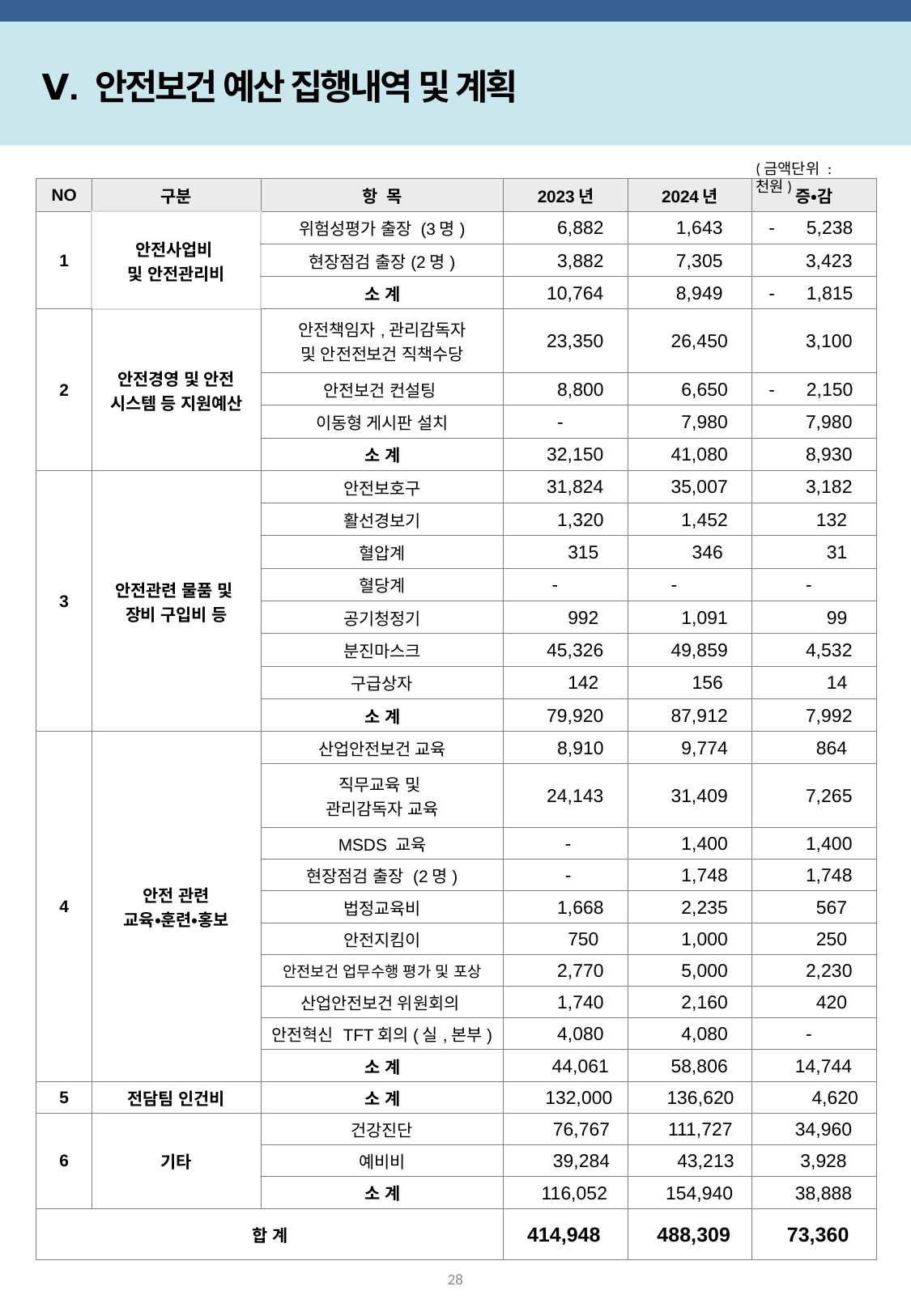

Ⅴ. 안전보건 예산 집행내역 및 계획
(금액단위 : 천원)
| NO | 구분 | 항 목 | 2023년 | 2024년 | 증•감 |
| --- | --- | --- | --- | --- | --- |
| 1 | 안전사업비 및 안전관리비 | 위험성평가 출장 (3명) | 6,882 | 1,643 | - 5,238 |
|  |  | 현장점검 출장(2명) | 3,882 | 7,305 | 3,423 |
|  |  | 소 계 | 10,764 | 8,949 | - 1,815 |
| 2 | 안전경영 및 안전 시스템 등 지원예산 | 안전책임자,관리감독자 및 안전전보건 직책수당 | 23,350 | 26,450 | 3,100 |
|  |  | 안전보건 컨설팅 | 8,800 | 6,650 | - 2,150 |
|  |  | 이동형 게시판 설치 | - | 7,980 | 7,980 |
|  |  | 소 계 | 32,150 | 41,080 | 8,930 |
| 3 | 안전관련 물품 및 장비 구입비 등 | 안전보호구 | 31,824 | 35,007 | 3,182 |
|  |  | 활선경보기 | 1,320 | 1,452 | 132 |
|  |  | 혈압계 | 315 | 346 | 31 |
|  |  | 혈당계 | - | - | - |
|  |  | 공기청정기 | 992 | 1,091 | 99 |
|  |  | 분진마스크 | 45,326 | 49,859 | 4,532 |
|  |  | 구급상자 | 142 | 156 | 14 |
|  |  | 소 계 | 79,920 | 87,912 | 7,992 |
| 4 | 안전 관련 교육•훈련•홍보 | 산업안전보건 교육 | 8,910 | 9,774 | 864 |
|  |  | 직무교육 및 관리감독자 교육 | 24,143 | 31,409 | 7,265 |
|  |  | MSDS 교육 | - | 1,400 | 1,400 |
|  |  | 현장점검 출장 (2명) | - | 1,748 | 1,748 |
|  |  | 법정교육비 | 1,668 | 2,235 | 567 |
|  |  | 안전지킴이 | 750 | 1,000 | 250 |
|  |  | 안전보건 업무수행 평가 및 포상 | 2,770 | 5,000 | 2,230 |
|  |  | 산업안전보건 위원회의 | 1,740 | 2,160 | 420 |
|  |  | 안전혁신 TFT회의(실,본부) | 4,080 | 4,080 | - |
|  |  | 소 계 | 44,061 | 58,806 | 14,744 |
| 5 | 전담팀 인건비 | 소 계 | 132,000 | 136,620 | 4,620 |
| 6 | 기타 | 건강진단 | 76,767 | 111,727 | 34,960 |
|  |  | 예비비 | 39,284 | 43,213 | 3,928 |
|  |  | 소 계 | 116,052 | 154,940 | 38,888 |
| 합 계 |  |  | 414,948 | 488,309 | 73,360 |
28